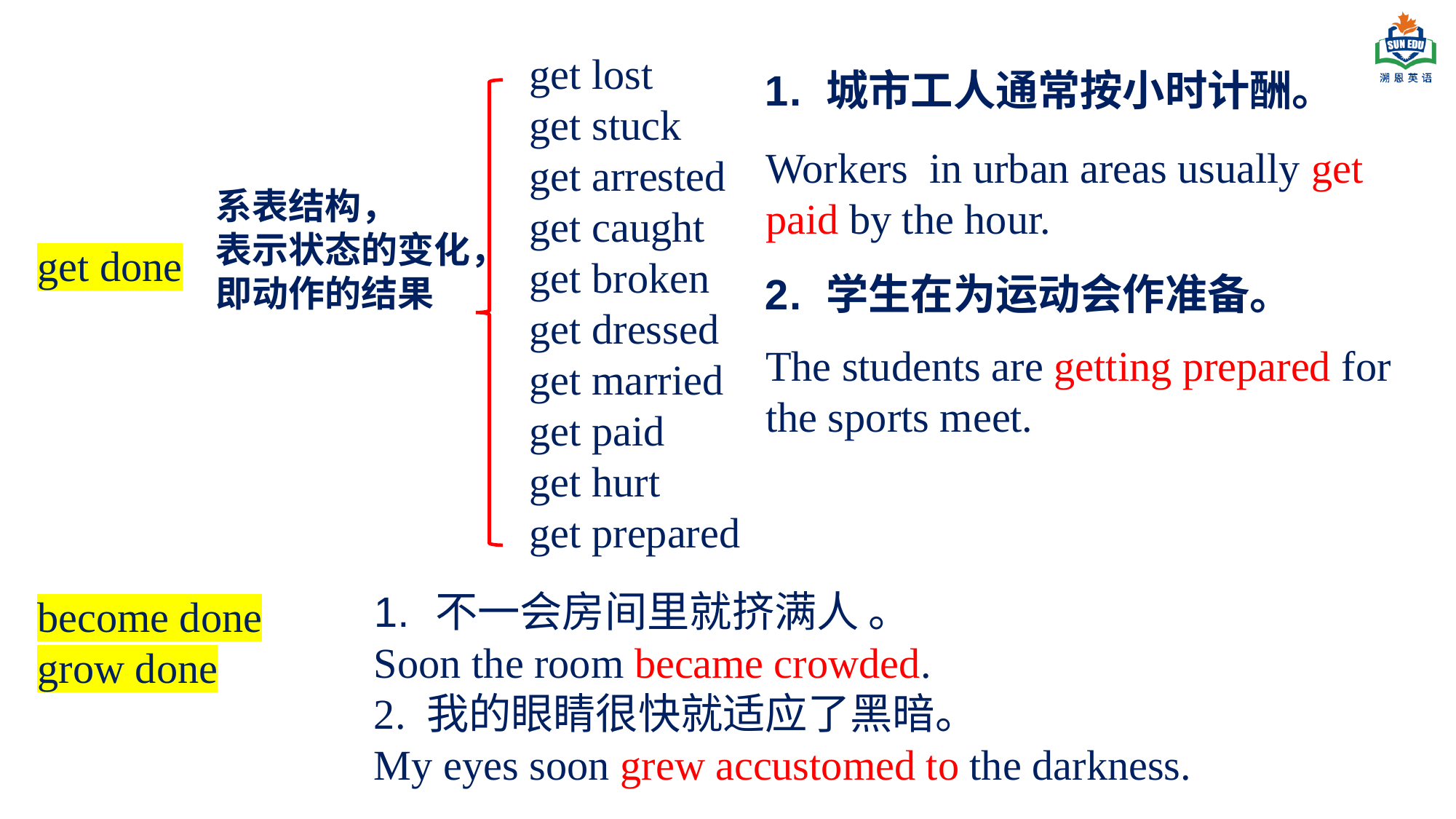

get lost
 get stuck
 get arrested
 get caught
 get broken
 get dressed
 get married
 get paid
 get hurt
 get prepared
城市工人通常按小时计酬。

学生在为运动会作准备。

Workers  in urban areas usually get paid by the hour.
系表结构，
表示状态的变化，即动作的结果
get done
The students are getting prepared for the sports meet.
不一会房间里就挤满人 。
Soon the room became crowded.
2. 我的眼睛很快就适应了黑暗。
My eyes soon grew accustomed to the darkness.
become done
grow done